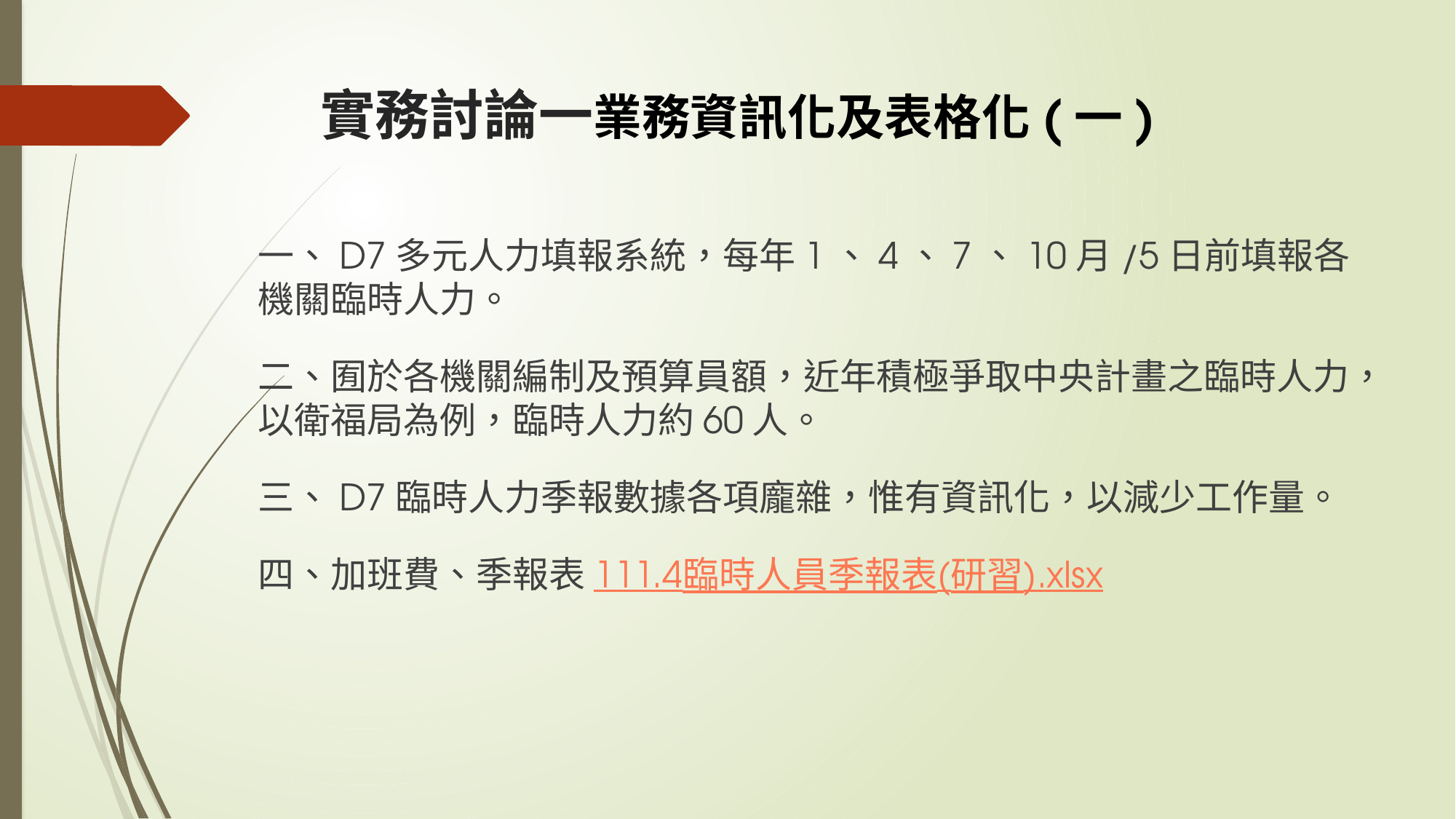

# 實務討論一業務資訊化及表格化(一)
一、D7多元人力填報系統，每年1、4、7、10月/5日前填報各機關臨時人力。
二、囿於各機關編制及預算員額，近年積極爭取中央計畫之臨時人力，以衛福局為例，臨時人力約60人。
三、D7臨時人力季報數據各項龐雜，惟有資訊化，以減少工作量。
四、加班費、季報表111.4臨時人員季報表(研習).xlsx